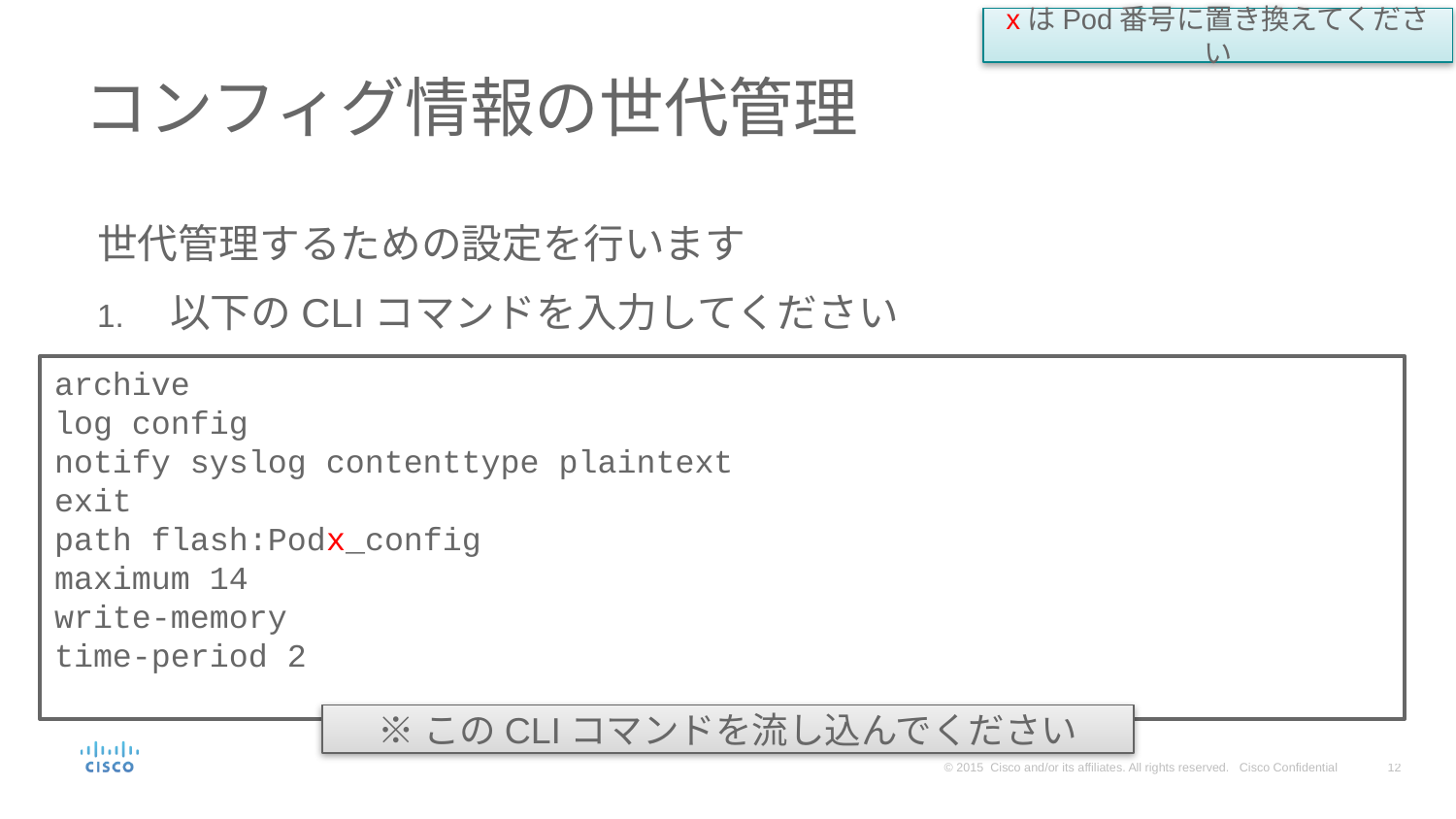

xはPod番号に置き換えてください
# コンフィグ情報の世代管理
世代管理するための設定を行います
以下のCLIコマンドを入力してください
archive
log config
notify syslog contenttype plaintext
exit
path flash:Podx_config
maximum 14
write-memory
time-period 2

※このCLIコマンドを流し込んでください